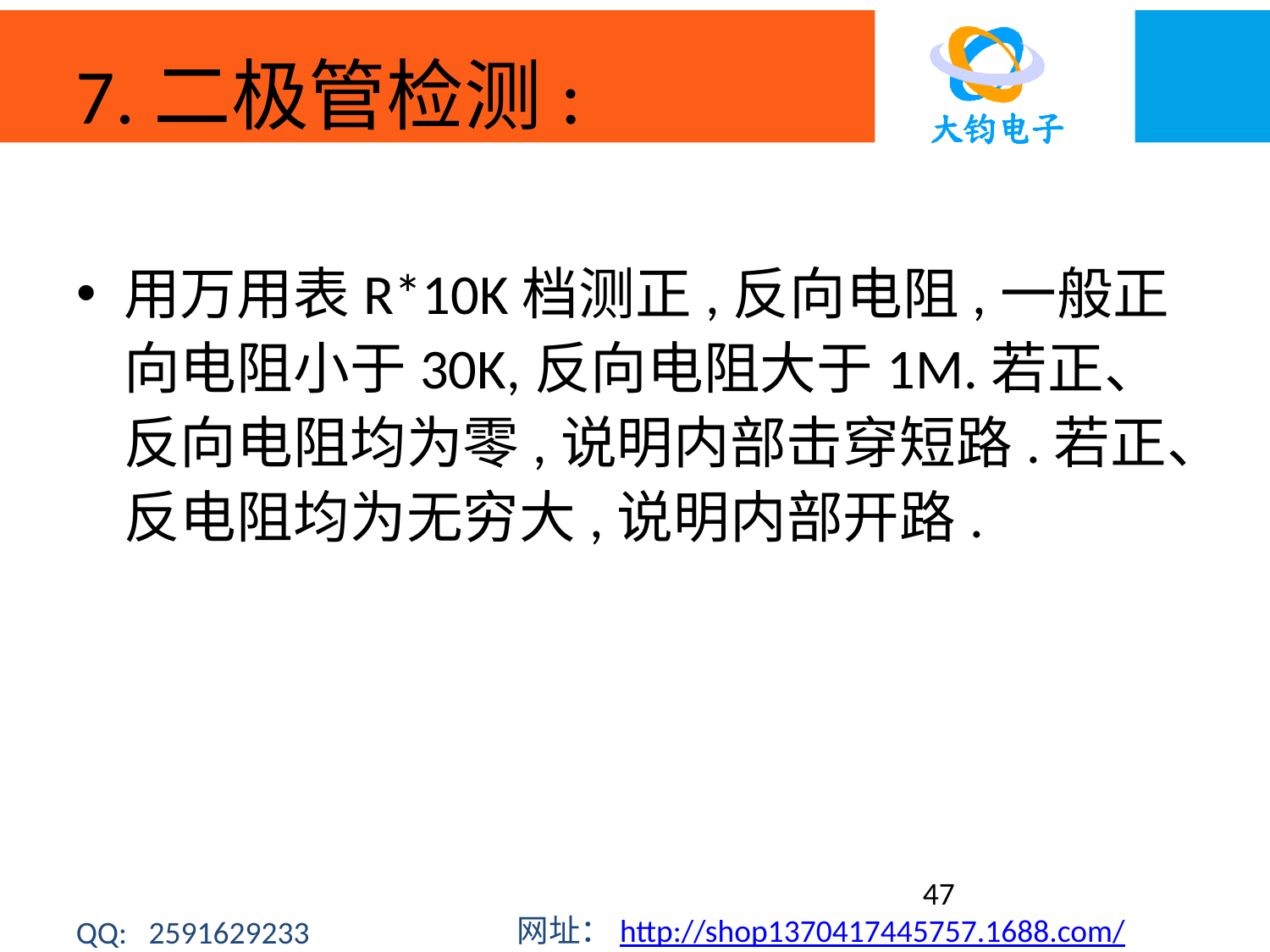

# 7.二极管检测:

用万用表R*10K档测正,反向电阻,一般正向电阻小于30K,反向电阻大于1M.若正、反向电阻均为零,说明内部击穿短路.若正、反电阻均为无穷大,说明内部开路.
47